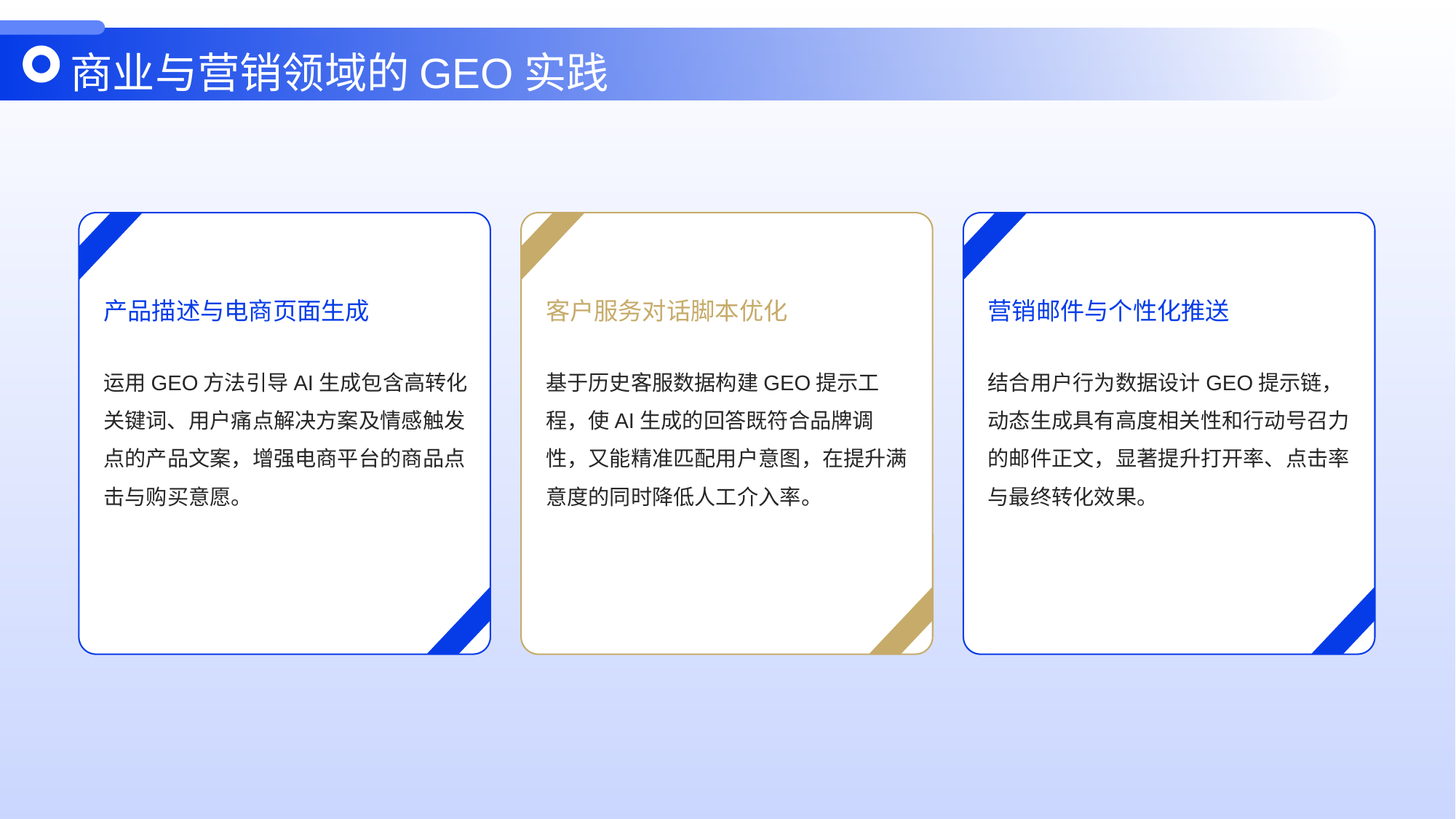

商业与营销领域的GEO实践

产品描述与电商页面生成
客户服务对话脚本优化
营销邮件与个性化推送
运用GEO方法引导AI生成包含高转化关键词、用户痛点解决方案及情感触发点的产品文案，增强电商平台的商品点击与购买意愿。
基于历史客服数据构建GEO提示工程，使AI生成的回答既符合品牌调性，又能精准匹配用户意图，在提升满意度的同时降低人工介入率。
结合用户行为数据设计GEO提示链，动态生成具有高度相关性和行动号召力的邮件正文，显著提升打开率、点击率与最终转化效果。